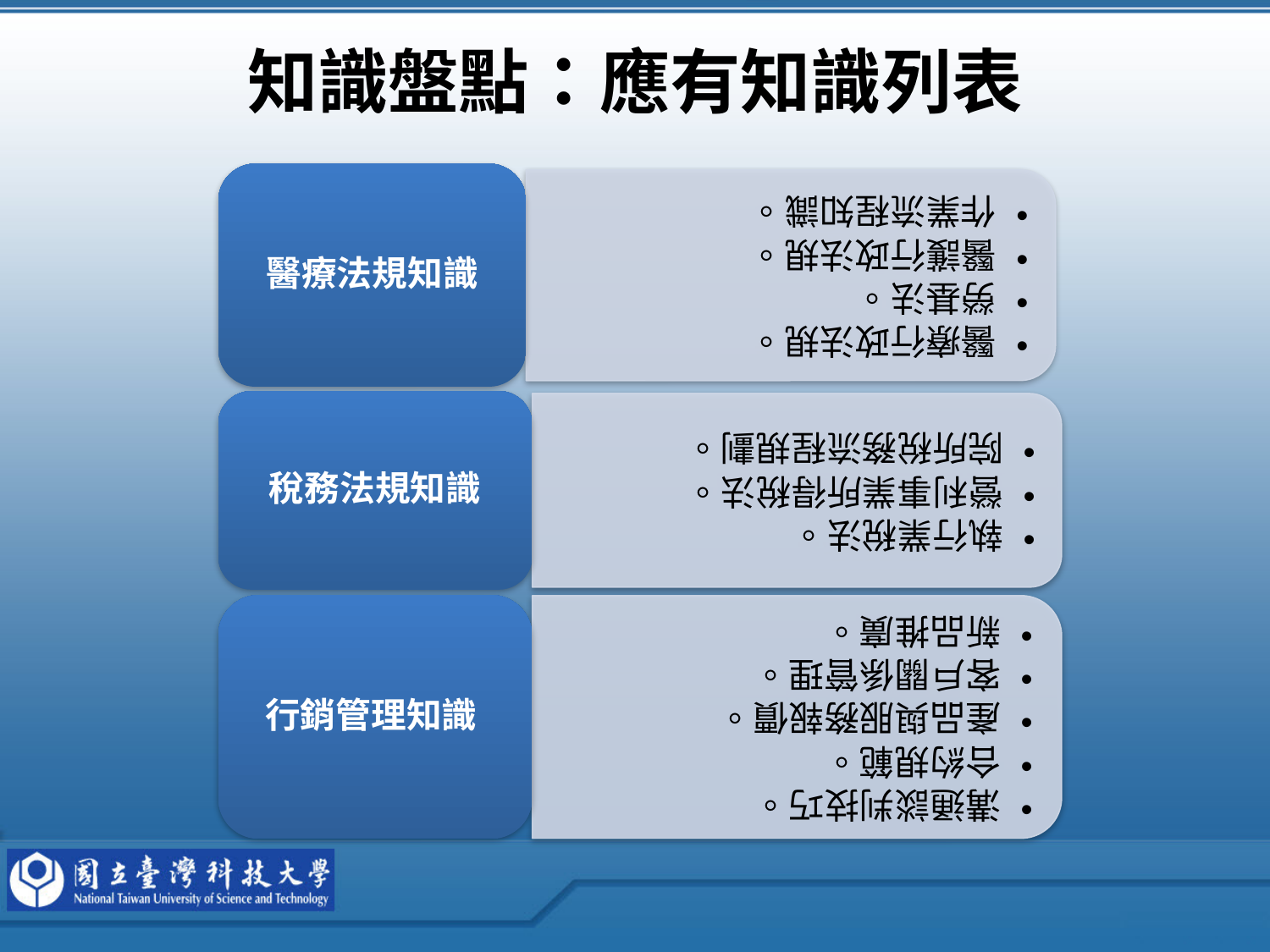

# 知識盤點：應有知識列表
醫療行政法規。
勞基法。
醫護行政法規。
作業流程知識。
醫療法規知識
執行業稅法。
營利事業所得稅法。
院所稅務流程規劃。
稅務法規知識
溝通談判技巧。
合約規範。
產品與服務報價。
客戶關係管理。
新品推廣。
行銷管理知識